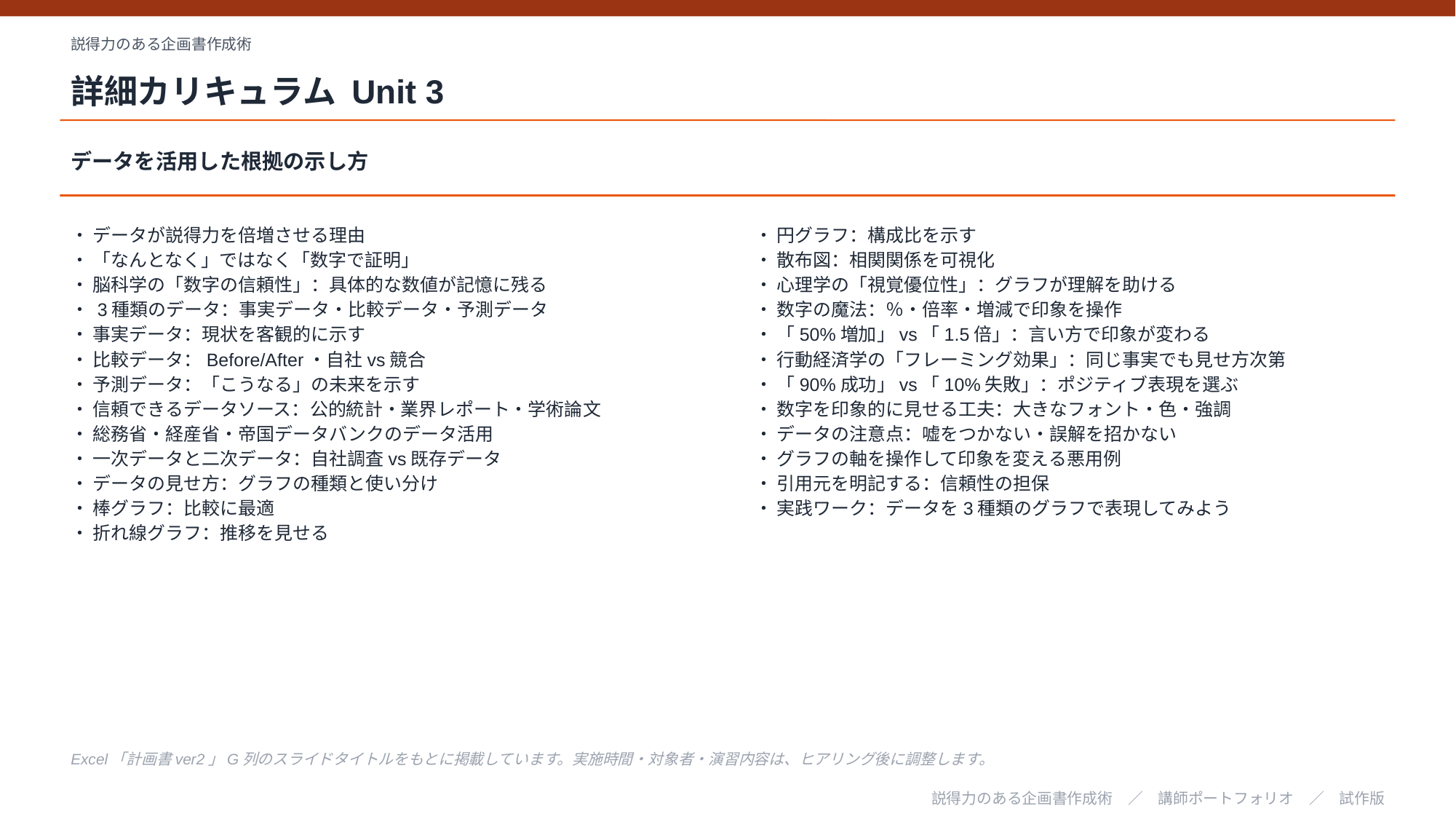

説得力のある企画書作成術
詳細カリキュラム Unit 3

データを活用した根拠の示し方

・ データが説得力を倍増させる理由
・ 「なんとなく」ではなく「数字で証明」
・ 脳科学の「数字の信頼性」：具体的な数値が記憶に残る
・ 3種類のデータ：事実データ・比較データ・予測データ
・ 事実データ：現状を客観的に示す
・ 比較データ：Before/After・自社vs競合
・ 予測データ：「こうなる」の未来を示す
・ 信頼できるデータソース：公的統計・業界レポート・学術論文
・ 総務省・経産省・帝国データバンクのデータ活用
・ 一次データと二次データ：自社調査vs既存データ
・ データの見せ方：グラフの種類と使い分け
・ 棒グラフ：比較に最適
・ 折れ線グラフ：推移を見せる
・ 円グラフ：構成比を示す
・ 散布図：相関関係を可視化
・ 心理学の「視覚優位性」：グラフが理解を助ける
・ 数字の魔法：％・倍率・増減で印象を操作
・ 「50%増加」vs「1.5倍」：言い方で印象が変わる
・ 行動経済学の「フレーミング効果」：同じ事実でも見せ方次第
・ 「90%成功」vs「10%失敗」：ポジティブ表現を選ぶ
・ 数字を印象的に見せる工夫：大きなフォント・色・強調
・ データの注意点：嘘をつかない・誤解を招かない
・ グラフの軸を操作して印象を変える悪用例
・ 引用元を明記する：信頼性の担保
・ 実践ワーク：データを3種類のグラフで表現してみよう
Excel「計画書ver2」G列のスライドタイトルをもとに掲載しています。実施時間・対象者・演習内容は、ヒアリング後に調整します。
説得力のある企画書作成術　／　講師ポートフォリオ　／　試作版